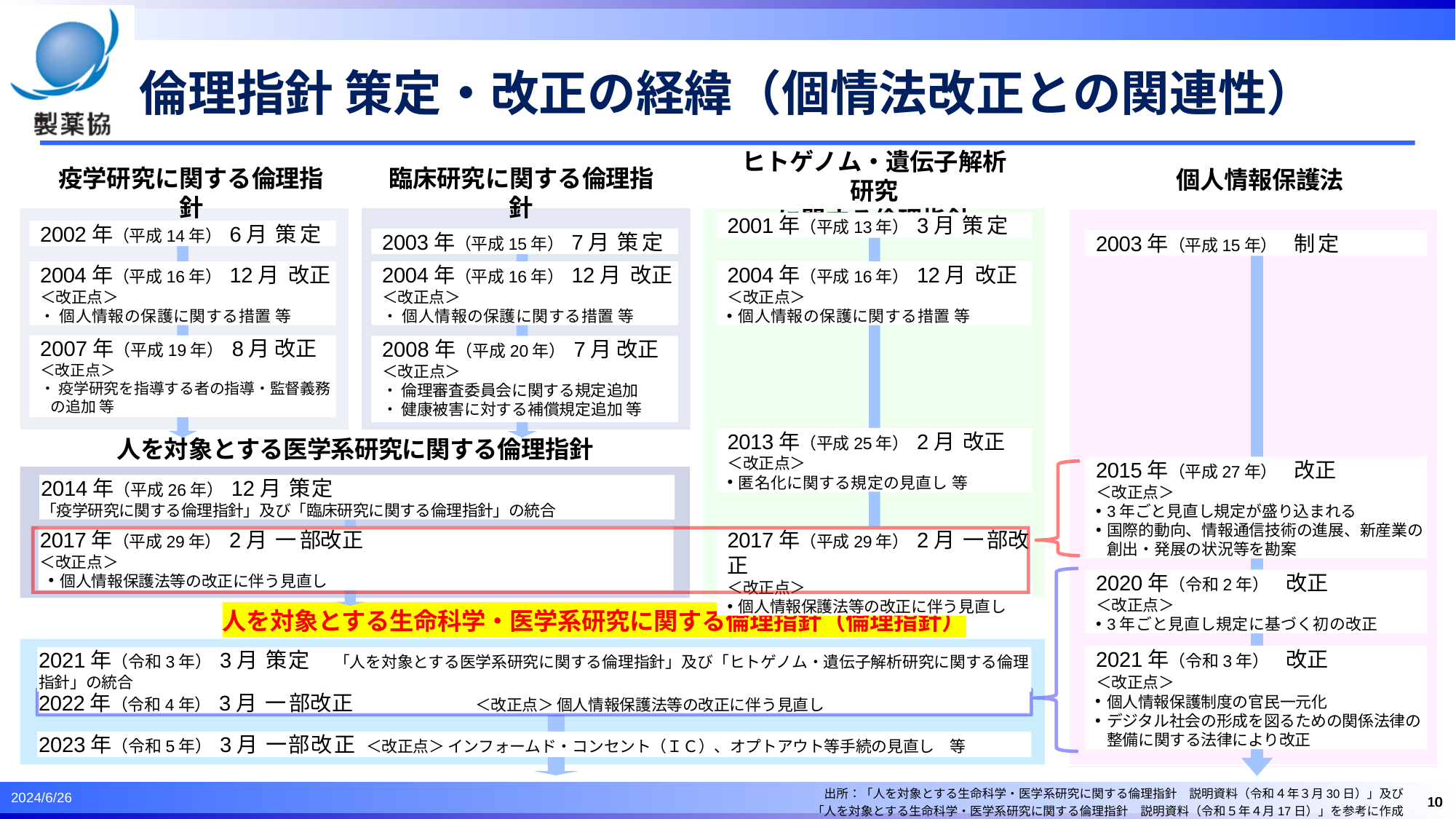

# 倫理指針 策定・改正の経緯（個情法改正との関連性）
ヒトゲノム・遺伝子解析研究
に関する倫理指針
疫学研究に関する倫理指針
臨床研究に関する倫理指針

2001年（平成13年） 3月 策定

2002年（平成14年） 6月 策定
2003年（平成15年） 7月 策定

2004年（平成16年） 12月 改正
＜改正点＞
・ 個人情報の保護に関する措置 等
2004年（平成16年） 12月 改正
＜改正点＞
・ 個人情報の保護に関する措置 等
2004年（平成16年） 12月 改正
＜改正点＞
個人情報の保護に関する措置 等
2007年（平成19年） 8月 改正
＜改正点＞
・ 疫学研究を指導する者の指導・監督義務の追加 等
2008年（平成20年） 7月 改正
＜改正点＞
・ 倫理審査委員会に関する規定追加
・ 健康被害に対する補償規定追加 等
2013年（平成25年） 2月 改正
＜改正点＞
匿名化に関する規定の見直し 等
人を対象とする医学系研究に関する倫理指針

2014年（平成26年） 12月 策定
「疫学研究に関する倫理指針」及び「臨床研究に関する倫理指針」の統合

2017年（平成29年） 2月 一部改正
＜改正点＞
個人情報保護法等の改正に伴う見直し
2017年（平成29年） 2月 一部改正
＜改正点＞
個人情報保護法等の改正に伴う見直し

人を対象とする生命科学・医学系研究に関する倫理指針（倫理指針）

2021年（令和3年） 3月 策定　「人を対象とする医学系研究に関する倫理指針」及び「ヒトゲノム・遺伝子解析研究に関する倫理指針」の統合

2022年（令和4年） 3月 一部改正　	＜改正点＞ 個人情報保護法等の改正に伴う見直し

2023年（令和5年） 3月 一部改正	＜改正点＞ インフォームド・コンセント（ＩＣ）、オプトアウト等手続の見直し　等

個人情報保護法

2003年（平成15年）　制定

2015年（平成27年）　改正
＜改正点＞
3年ごと見直し規定が盛り込まれる
国際的動向、情報通信技術の進展、新産業の創出・発展の状況等を勘案
2020年（令和2年）　改正
＜改正点＞
3年ごと見直し規定に基づく初の改正
2021年（令和3年）　改正
＜改正点＞
個人情報保護制度の官民一元化
デジタル社会の形成を図るための関係法律の整備に関する法律により改正

2024/6/26
出所：「人を対象とする生命科学・医学系研究に関する倫理指針　説明資料（令和４年３月30日）」及び
「人を対象とする生命科学・医学系研究に関する倫理指針　説明資料（令和５年４月17日）」を参考に作成
10
10